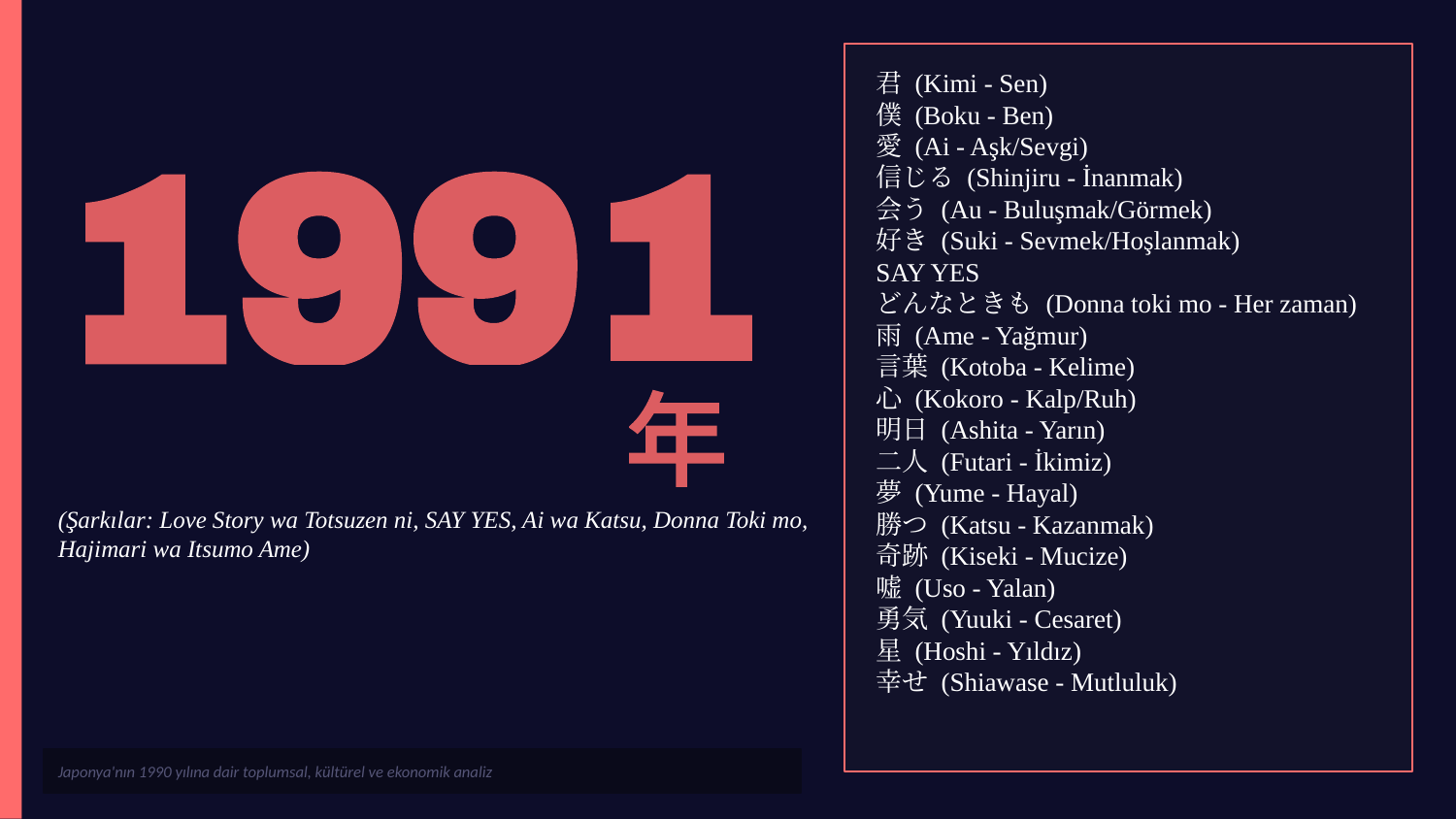

君 (Kimi - Sen)
僕 (Boku - Ben)
愛 (Ai - Aşk/Sevgi)
信じる (Shinjiru - İnanmak)
会う (Au - Buluşmak/Görmek)
好き (Suki - Sevmek/Hoşlanmak)
SAY YES
どんなときも (Donna toki mo - Her zaman)
雨 (Ame - Yağmur)
言葉 (Kotoba - Kelime)
心 (Kokoro - Kalp/Ruh)
明日 (Ashita - Yarın)
二人 (Futari - İkimiz)
夢 (Yume - Hayal)
勝つ (Katsu - Kazanmak)
奇跡 (Kiseki - Mucize)
嘘 (Uso - Yalan)
勇気 (Yuuki - Cesaret)
星 (Hoshi - Yıldız)
幸せ (Shiawase - Mutluluk)
1991
年
(Şarkılar: Love Story wa Totsuzen ni, SAY YES, Ai wa Katsu, Donna Toki mo, Hajimari wa Itsumo Ame)

Japonya'nın 1990 yılına dair toplumsal, kültürel ve ekonomik analiz